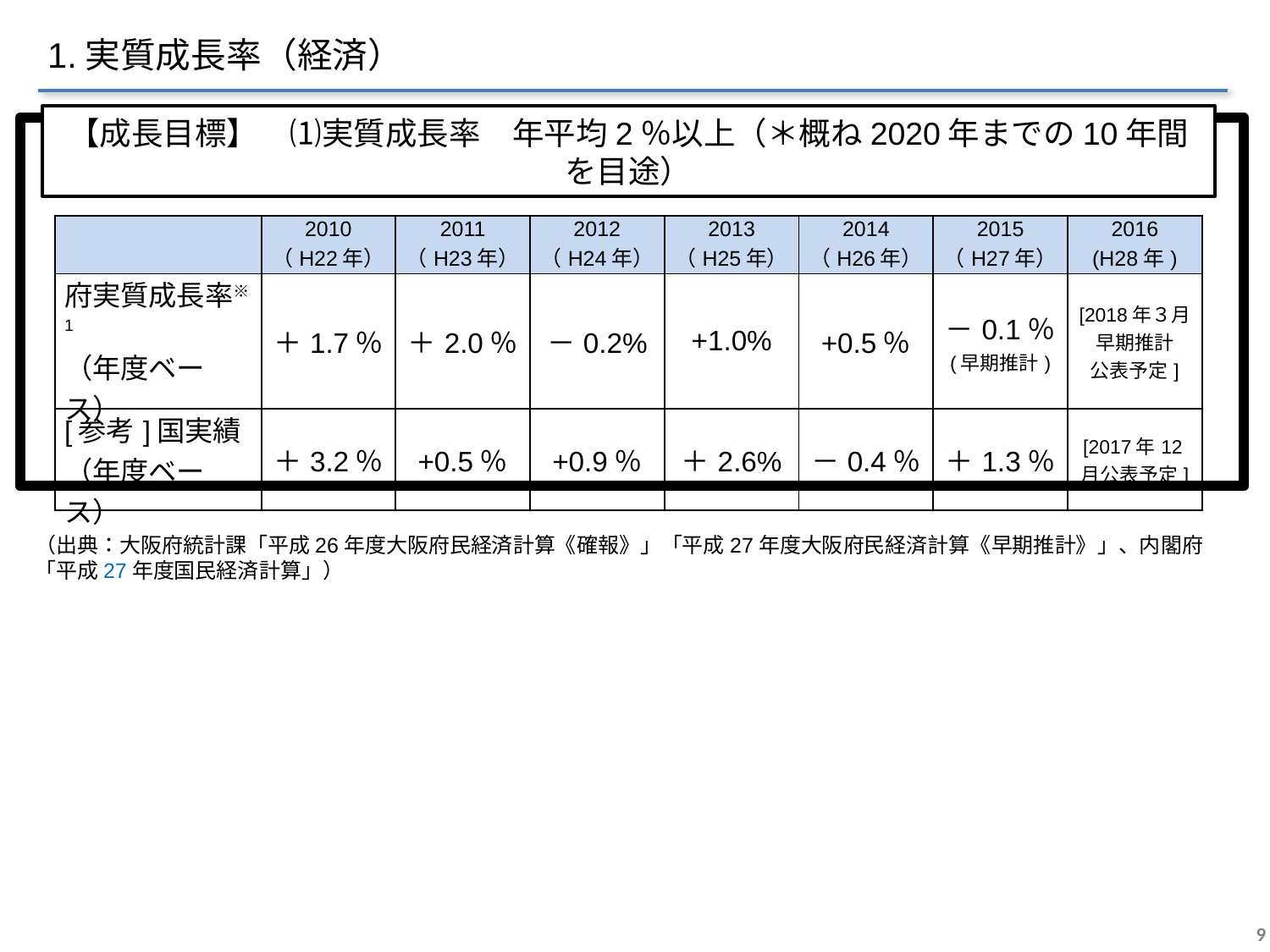

1.実質成長率（経済）
【成長目標】　⑴実質成長率　年平均2％以上（＊概ね2020年までの10年間を目途）

|  | 2010 （H22年） | 2011 （H23年） | 2012 （H24年） | 2013 （H25年） | 2014 （H26年） | 2015 （H27年） | 2016 (H28年) |
| --- | --- | --- | --- | --- | --- | --- | --- |
| 府実質成長率※1 （年度ベース） | ＋1.7％ | ＋2.0％ | －0.2% | +1.0% | +0.5％ | －0.1％ (早期推計) | [2018年３月早期推計 公表予定] |
| [参考]国実績（年度ベース） | ＋3.2％ | +0.5％ | +0.9％ | ＋2.6% | －0.4％ | ＋1.3％ | [2017年12月公表予定] |
（出典：大阪府統計課「平成26年度大阪府民経済計算《確報》」「平成27年度大阪府民経済計算《早期推計》」、内閣府「平成27年度国民経済計算」）
9